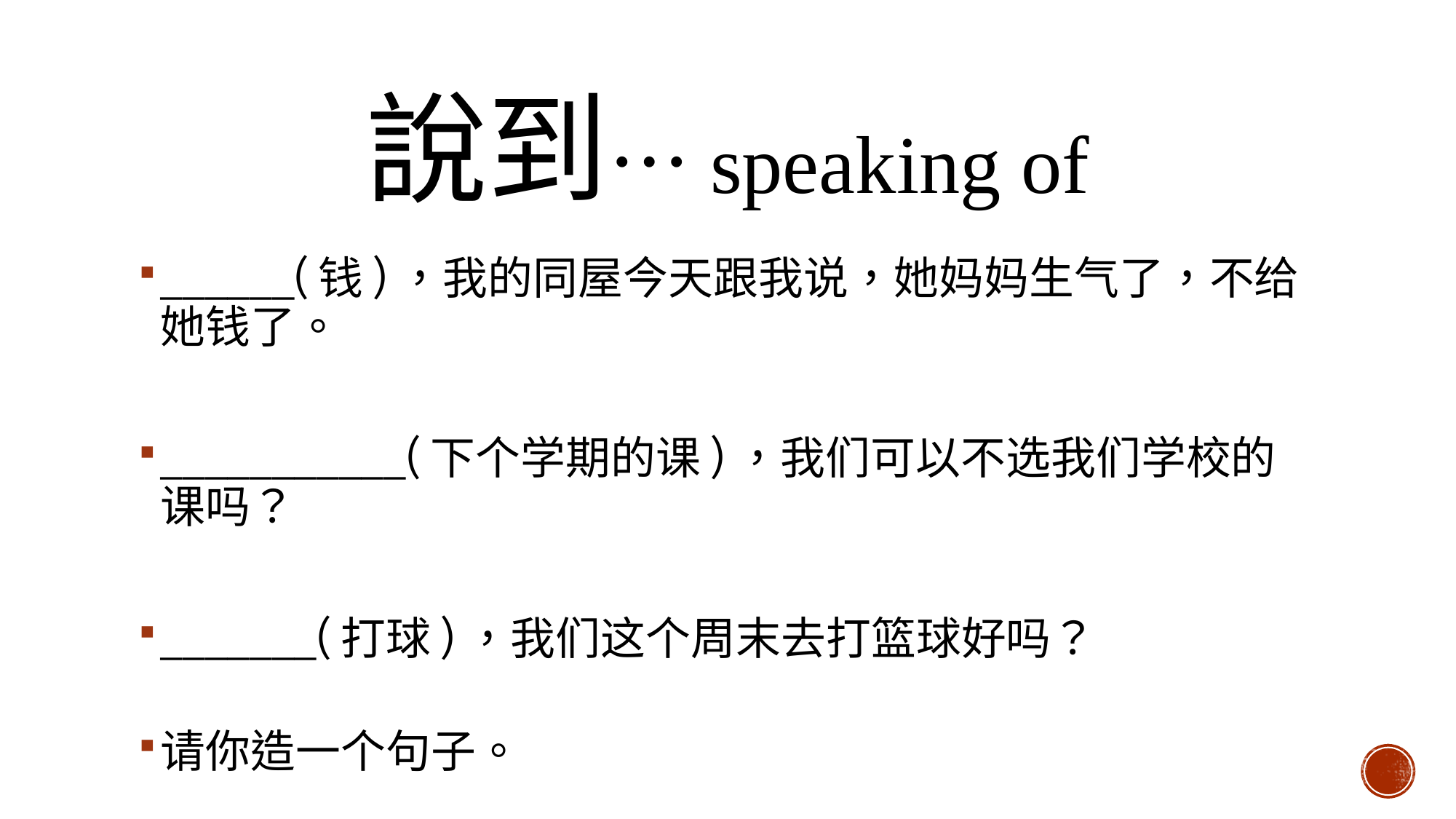

# 說到…speaking of
______(钱)，我的同屋今天跟我说，她妈妈生气了，不给她钱了。

___________(下个学期的课)，我们可以不选我们学校的课吗？

_______(打球)，我们这个周末去打篮球好吗？

请你造一个句子。